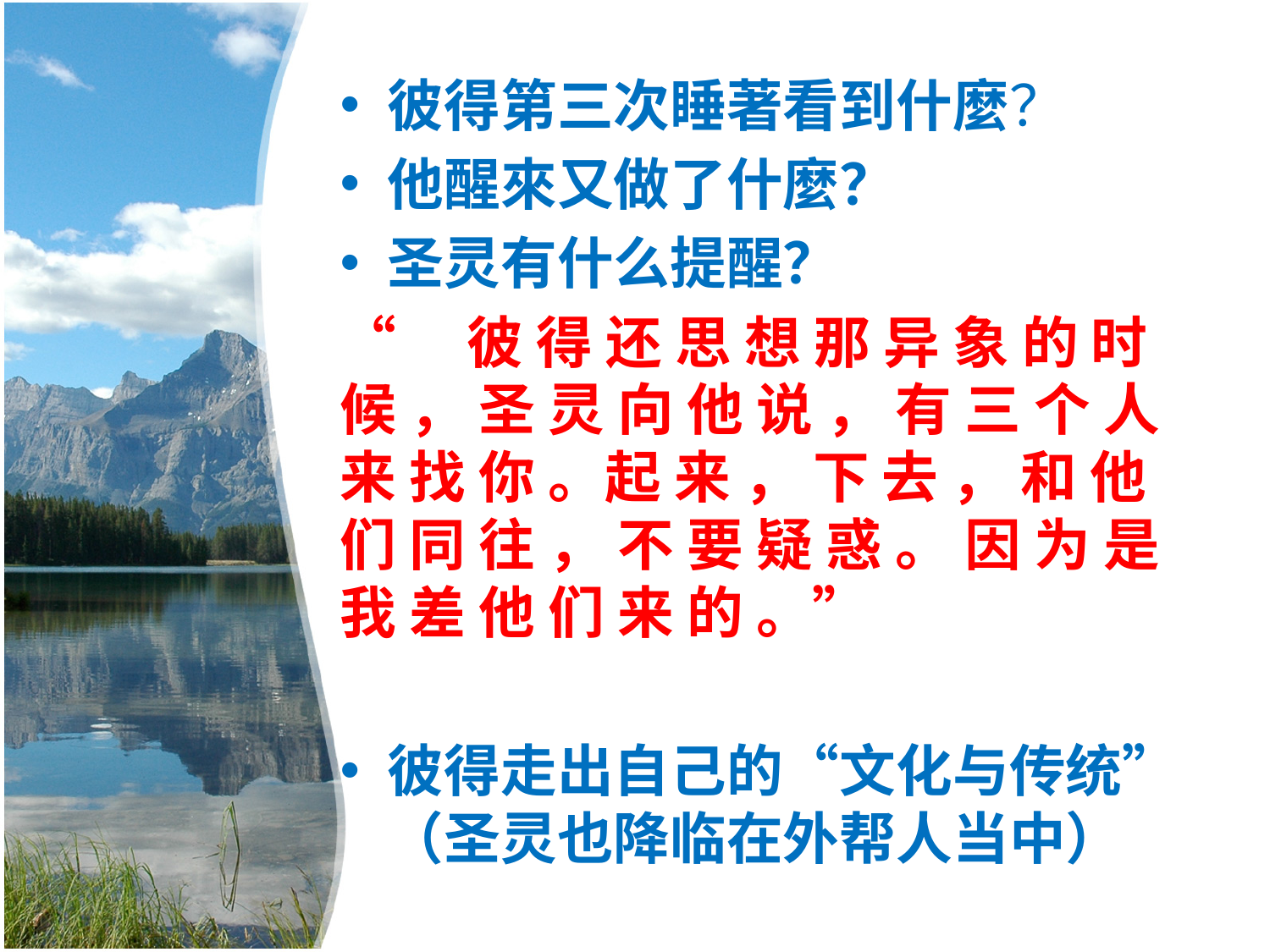

#
彼得第三次睡著看到什麼？
他醒來又做了什麼？
圣灵有什么提醒？
“	彼 得 还 思 想 那 异 象 的 时 候 ， 圣 灵 向 他 说 ， 有 三 个 人 来 找 你 。起 来 ， 下 去 ， 和 他 们 同 往 ， 不 要 疑 惑 。 因 为 是 我 差 他 们 来 的 。”

彼得走出自己的“文化与传统”（圣灵也降临在外帮人当中）